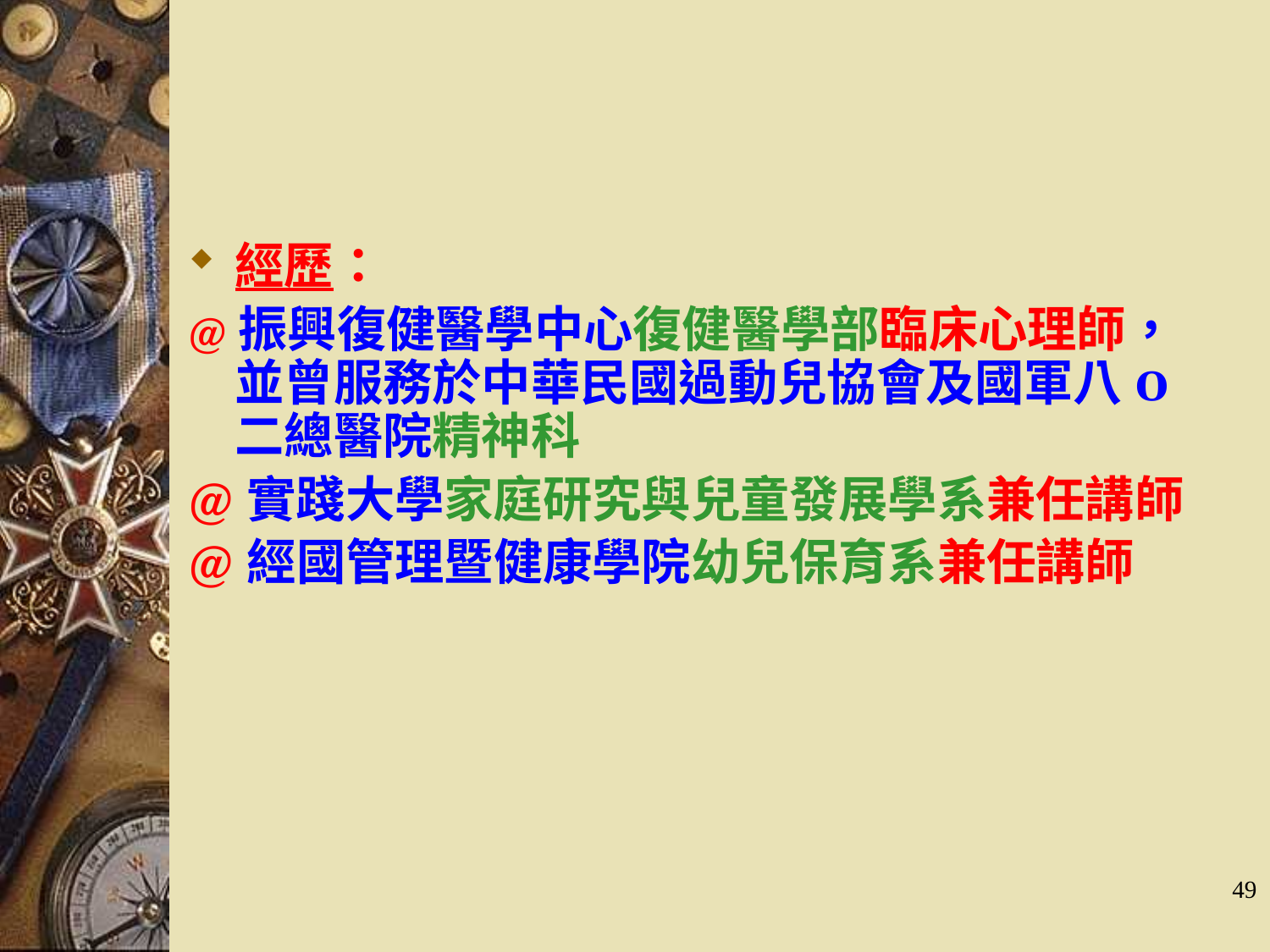

#

經歷：
@振興復健醫學中心復健醫學部臨床心理師，並曾服務於中華民國過動兒協會及國軍八0二總醫院精神科
@實踐大學家庭研究與兒童發展學系兼任講師
@經國管理暨健康學院幼兒保育系兼任講師

49